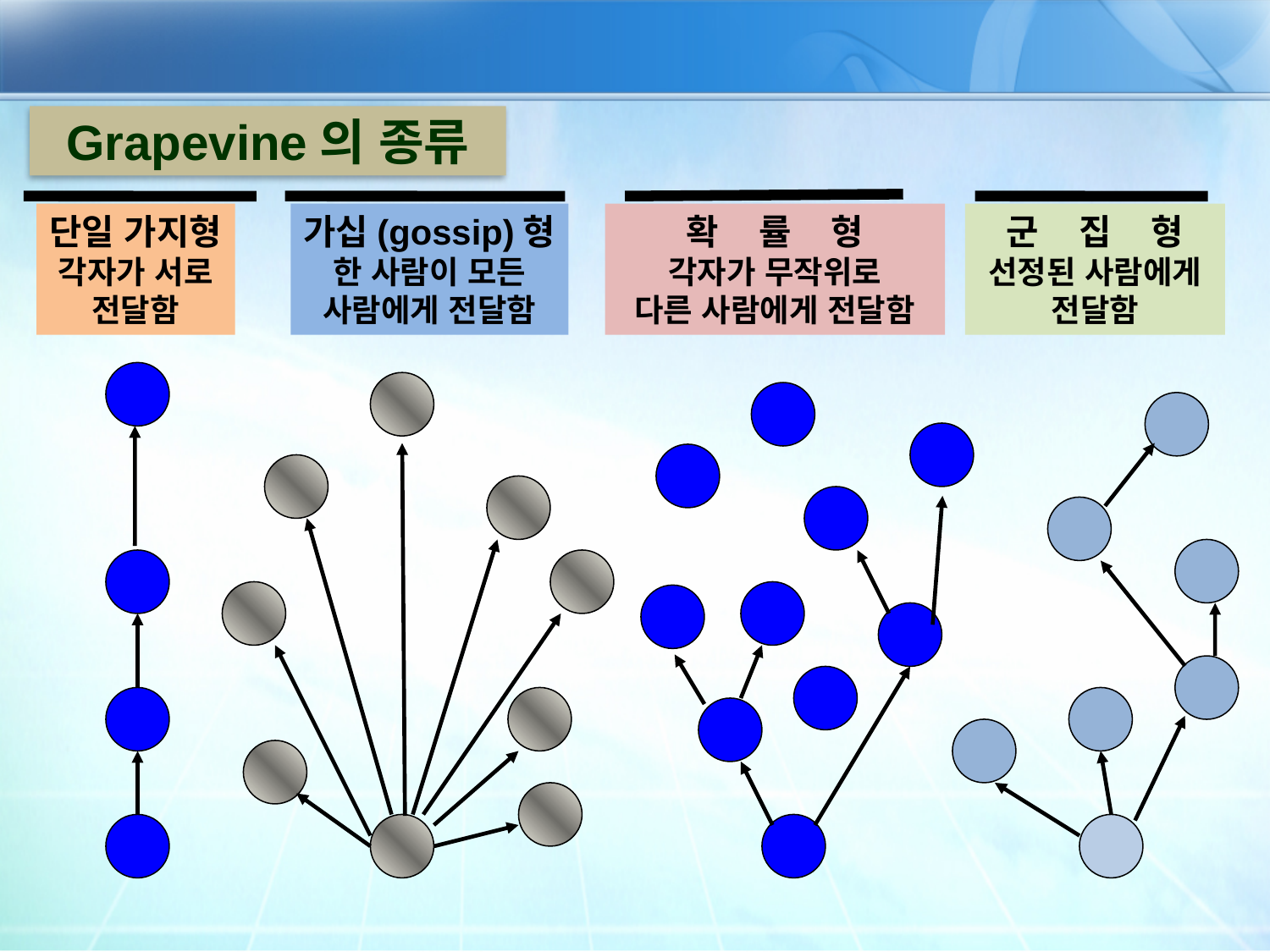

Grapevine의 종류

단일 가지형
각자가 서로
전달함
가십(gossip)형
한 사람이 모든
사람에게 전달함
확    률    형
각자가 무작위로
다른 사람에게 전달함
군    집    형
선정된 사람에게
전달함